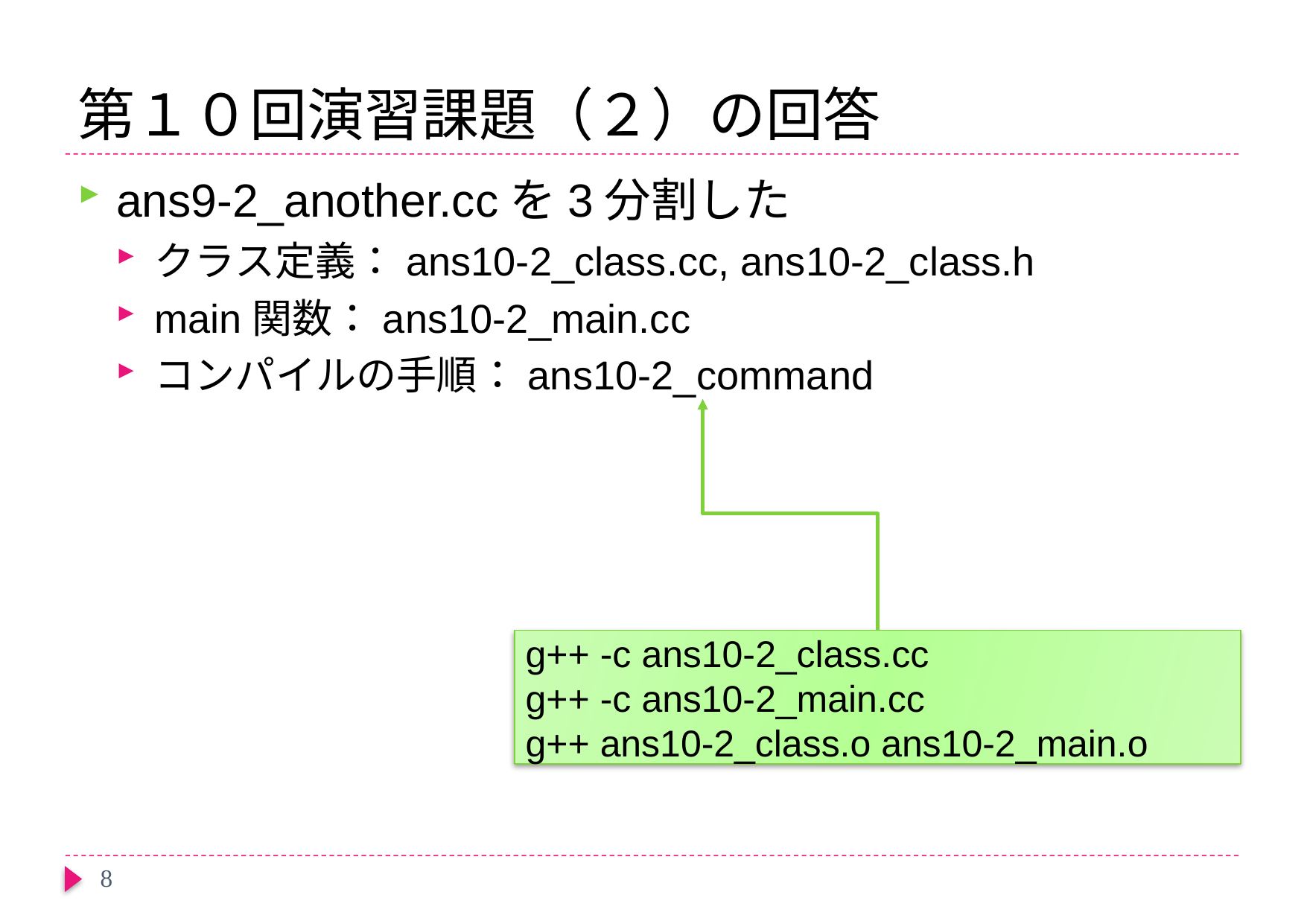

# 第１０回演習課題（２）の回答
ans9-2_another.ccを3分割した
クラス定義：ans10-2_class.cc, ans10-2_class.h
main関数：ans10-2_main.cc
コンパイルの手順：ans10-2_command
g++ -c ans10-2_class.cc
g++ -c ans10-2_main.cc
g++ ans10-2_class.o ans10-2_main.o
8